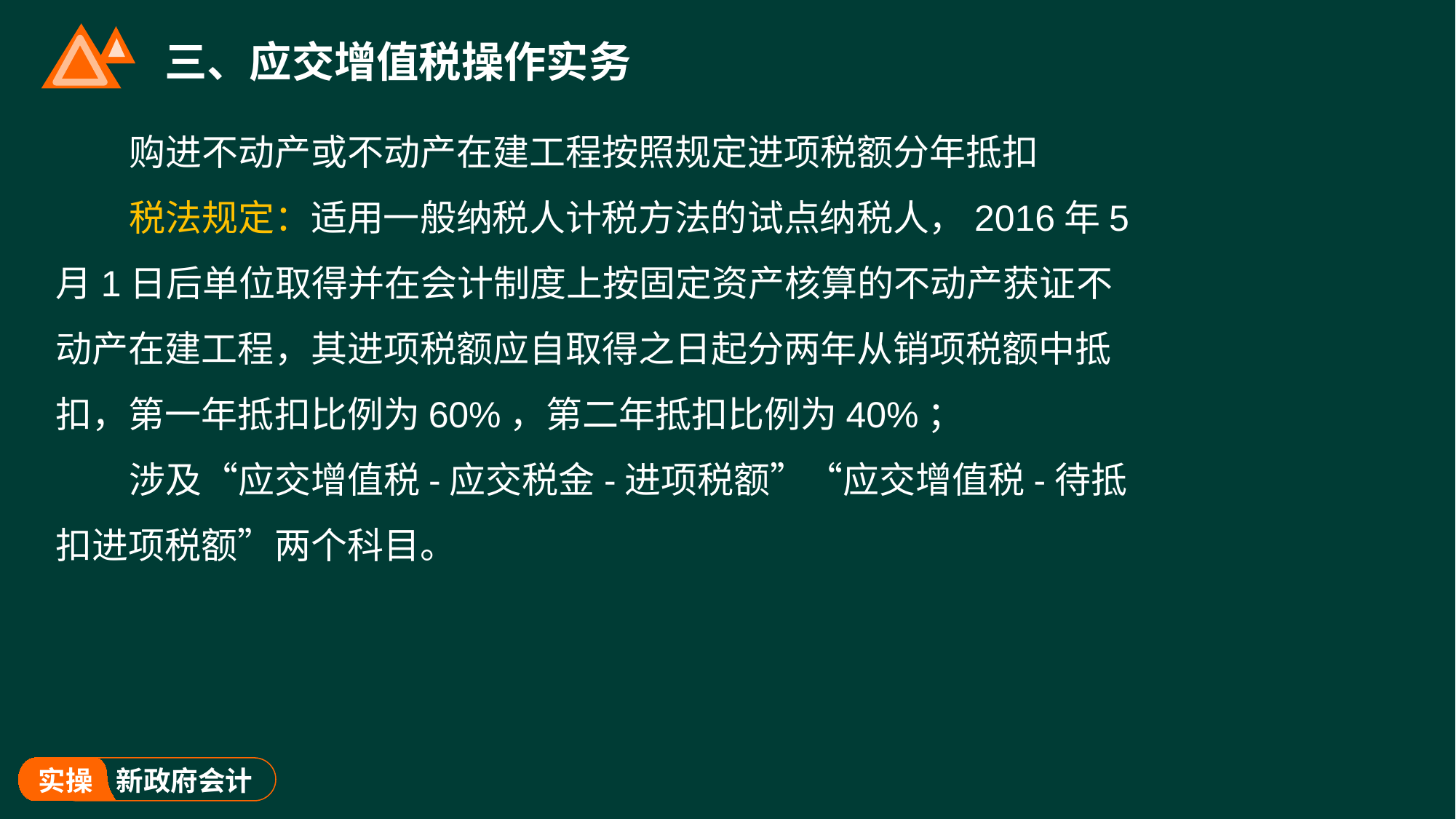

# 三、应交增值税操作实务
购进不动产或不动产在建工程按照规定进项税额分年抵扣
税法规定：适用一般纳税人计税方法的试点纳税人，2016年5月1日后单位取得并在会计制度上按固定资产核算的不动产获证不动产在建工程，其进项税额应自取得之日起分两年从销项税额中抵扣，第一年抵扣比例为60%，第二年抵扣比例为40%；
涉及“应交增值税-应交税金-进项税额”“应交增值税-待抵扣进项税额”两个科目。